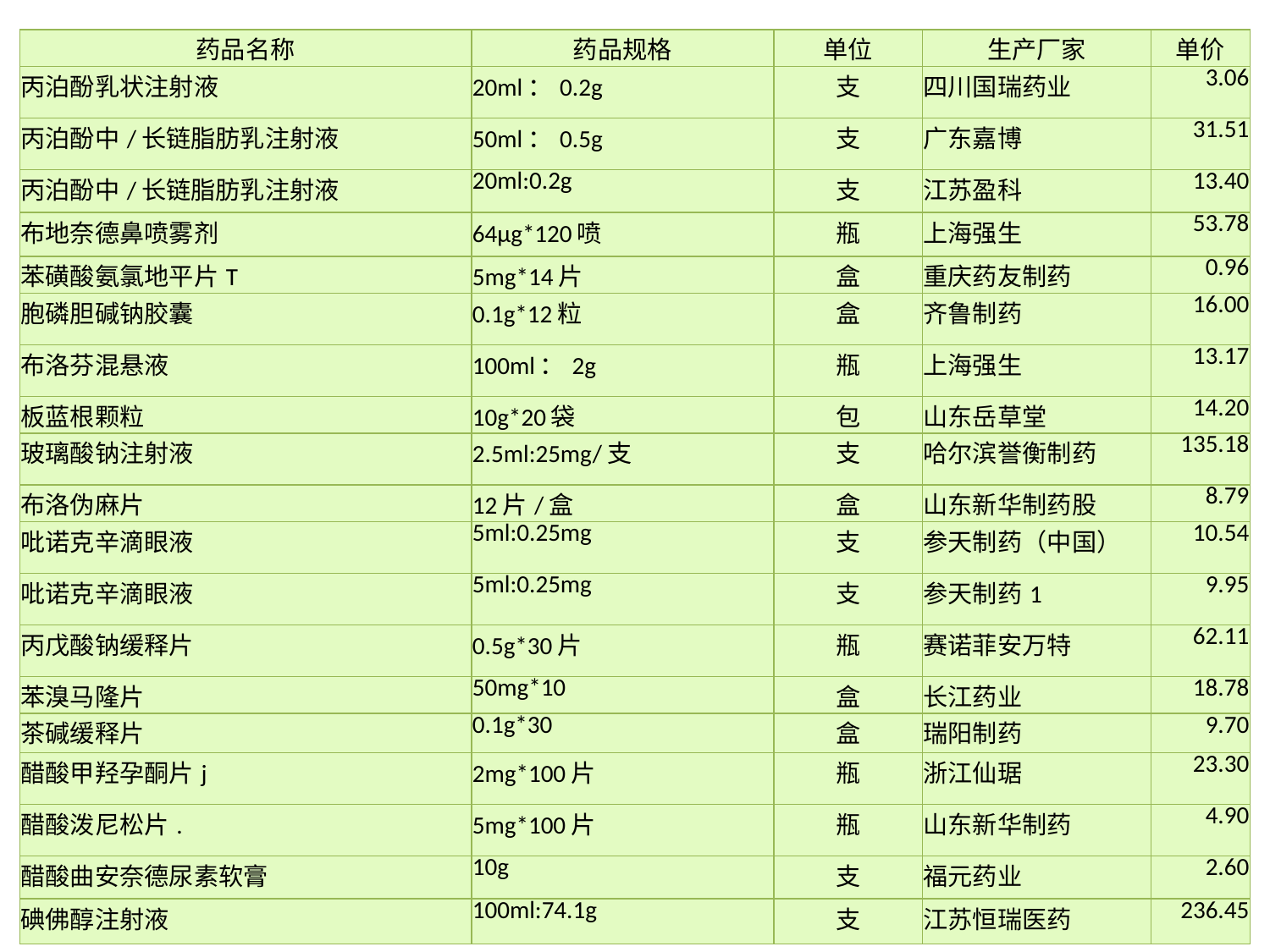

| 药品名称 | 药品规格 | 单位 | 生产厂家 | 单价 |
| --- | --- | --- | --- | --- |
| 丙泊酚乳状注射液 | 20ml：0.2g | 支 | 四川国瑞药业 | 3.06 |
| 丙泊酚中/长链脂肪乳注射液 | 50ml：0.5g | 支 | 广东嘉博 | 31.51 |
| 丙泊酚中/长链脂肪乳注射液 | 20ml:0.2g | 支 | 江苏盈科 | 13.40 |
| 布地奈德鼻喷雾剂 | 64μg\*120喷 | 瓶 | 上海强生 | 53.78 |
| 苯磺酸氨氯地平片T | 5mg\*14片 | 盒 | 重庆药友制药 | 0.96 |
| 胞磷胆碱钠胶囊 | 0.1g\*12粒 | 盒 | 齐鲁制药 | 16.00 |
| 布洛芬混悬液 | 100ml：2g | 瓶 | 上海强生 | 13.17 |
| 板蓝根颗粒 | 10g\*20袋 | 包 | 山东岳草堂 | 14.20 |
| 玻璃酸钠注射液 | 2.5ml:25mg/支 | 支 | 哈尔滨誉衡制药 | 135.18 |
| 布洛伪麻片 | 12片/盒 | 盒 | 山东新华制药股 | 8.79 |
| 吡诺克辛滴眼液 | 5ml:0.25mg | 支 | 参天制药（中国） | 10.54 |
| 吡诺克辛滴眼液 | 5ml:0.25mg | 支 | 参天制药1 | 9.95 |
| 丙戊酸钠缓释片 | 0.5g\*30片 | 瓶 | 赛诺菲安万特 | 62.11 |
| 苯溴马隆片 | 50mg\*10 | 盒 | 长江药业 | 18.78 |
| 茶碱缓释片 | 0.1g\*30 | 盒 | 瑞阳制药 | 9.70 |
| 醋酸甲羟孕酮片j | 2mg\*100片 | 瓶 | 浙江仙琚 | 23.30 |
| 醋酸泼尼松片. | 5mg\*100片 | 瓶 | 山东新华制药 | 4.90 |
| 醋酸曲安奈德尿素软膏 | 10g | 支 | 福元药业 | 2.60 |
| 碘佛醇注射液 | 100ml:74.1g | 支 | 江苏恒瑞医药 | 236.45 |